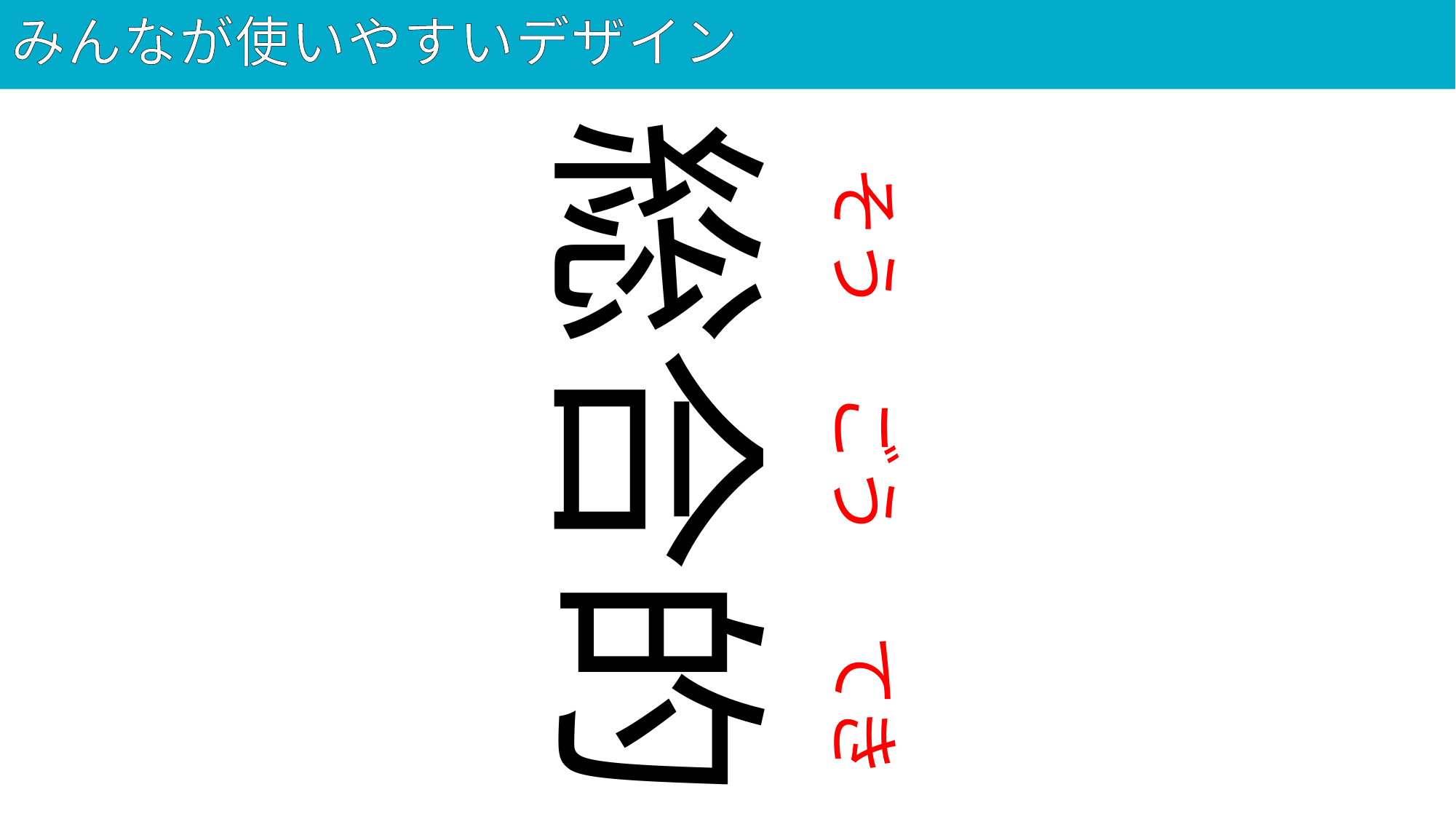

# みんなが使いやすいデザイン
62
総合的
そう
ごう
てき